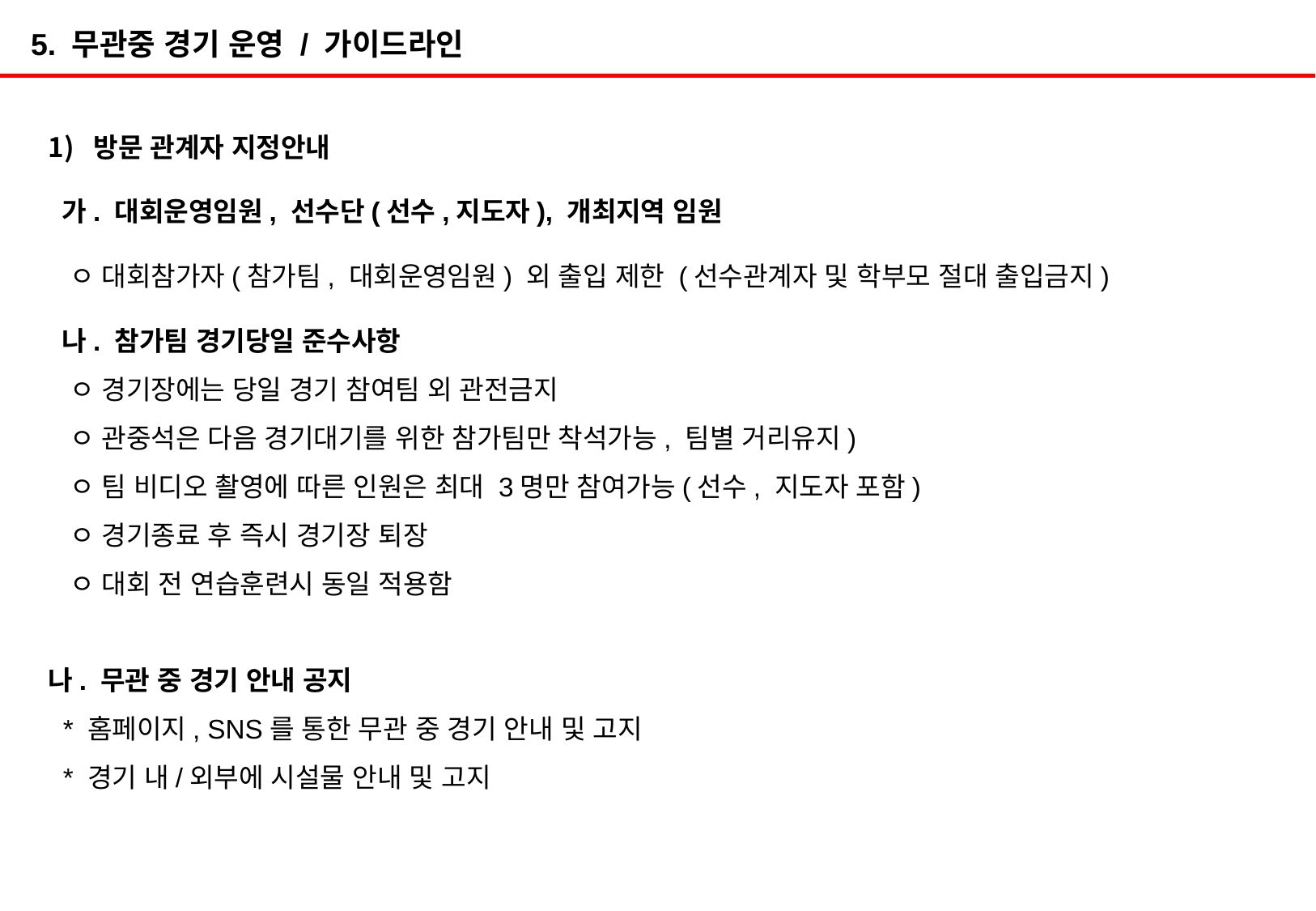

5. 무관중 경기 운영 / 가이드라인
방문 관계자 지정안내
 가. 대회운영임원, 선수단(선수,지도자), 개최지역 임원
  ㅇ 대회참가자(참가팀, 대회운영임원) 외 출입 제한 (선수관계자 및 학부모 절대 출입금지)
 나. 참가팀 경기당일 준수사항
  ㅇ 경기장에는 당일 경기 참여팀 외 관전금지
  ㅇ 관중석은 다음 경기대기를 위한 참가팀만 착석가능, 팀별 거리유지)
  ㅇ 팀 비디오 촬영에 따른 인원은 최대 3명만 참여가능(선수, 지도자 포함)
  ㅇ 경기종료 후 즉시 경기장 퇴장
  ㅇ 대회 전 연습훈련시 동일 적용함

나. 무관 중 경기 안내 공지
  * 홈페이지, SNS를 통한 무관 중 경기 안내 및 고지
  * 경기 내/외부에 시설물 안내 및 고지